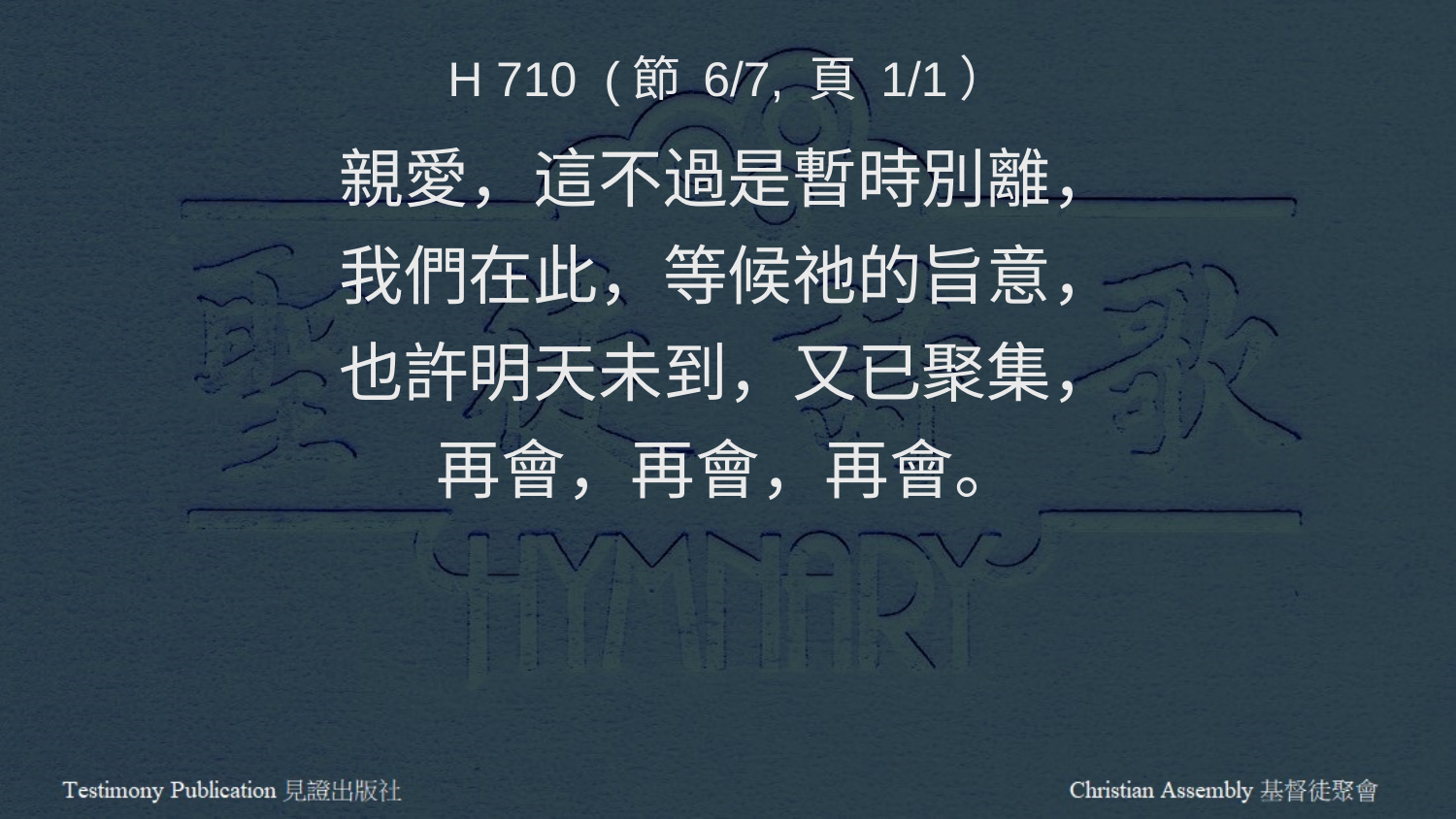

H 710  (節 6/7, 頁 1/1）
親愛，這不過是暫時別離，
我們在此，等候祂的旨意，
也許明天未到，又已聚集，
再會，再會，再會。